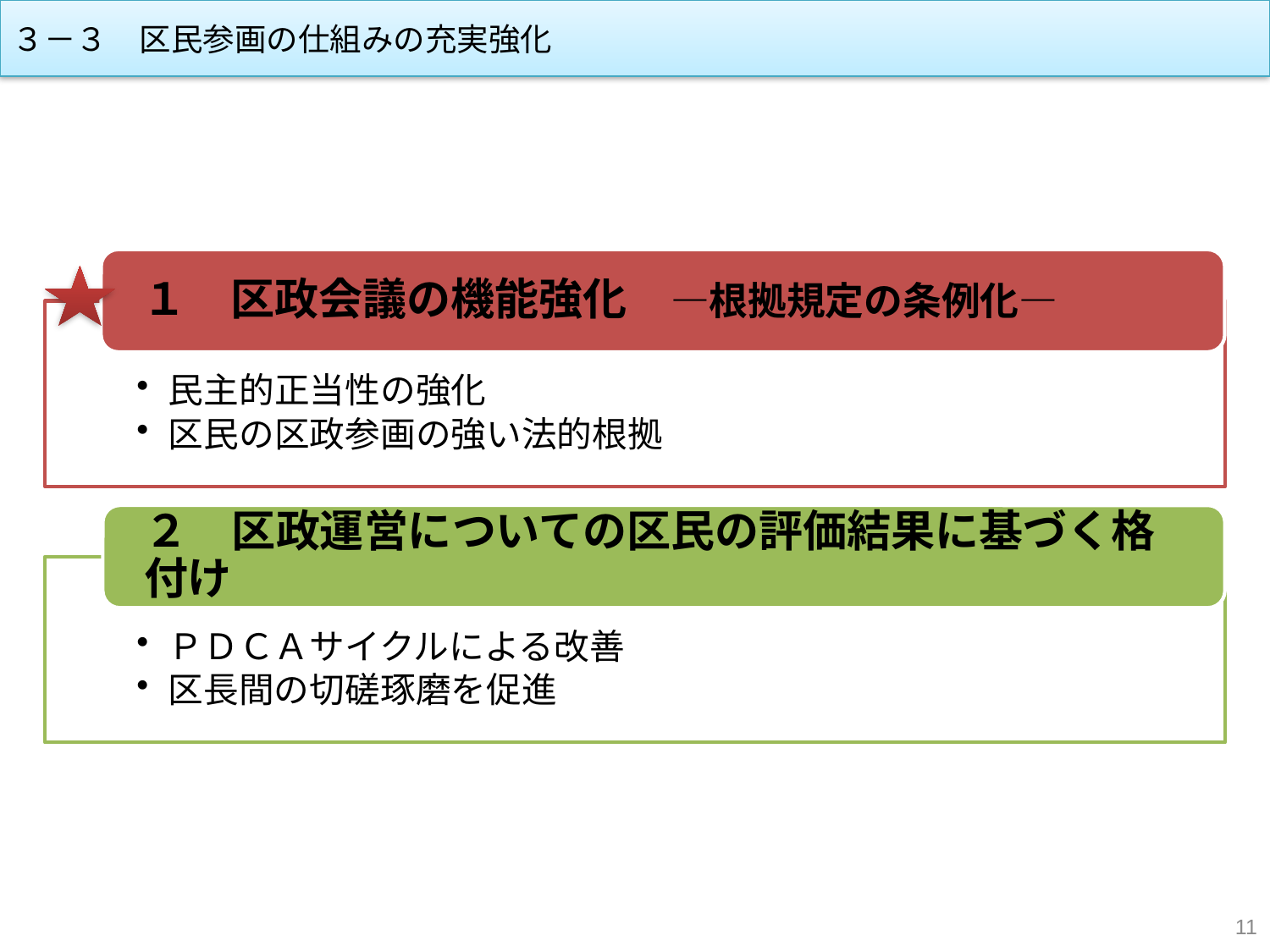

３－３　区民参画の仕組みの充実強化
民主的正当性の強化
区民の区政参画の強い法的根拠
１　区政会議の機能強化　―根拠規定の条例化―
ＰＤＣＡサイクルによる改善
区長間の切磋琢磨を促進
２　区政運営についての区民の評価結果に基づく格付け

11